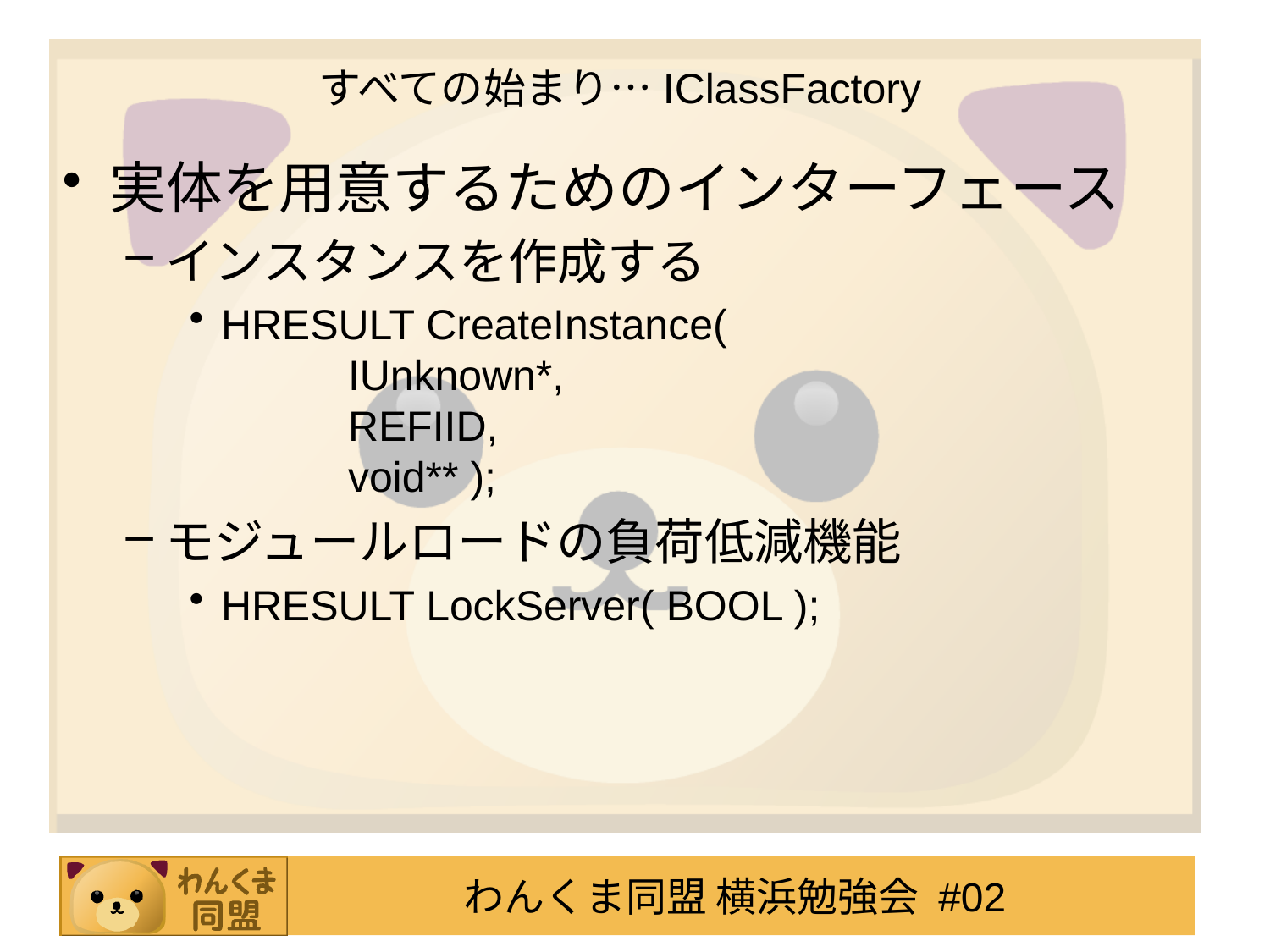

# すべての始まり…IClassFactory
実体を用意するためのインターフェース
インスタンスを作成する
HRESULT CreateInstance(
	IUnknown*,
	REFIID,
	void** );
モジュールロードの負荷低減機能
HRESULT LockServer( BOOL );